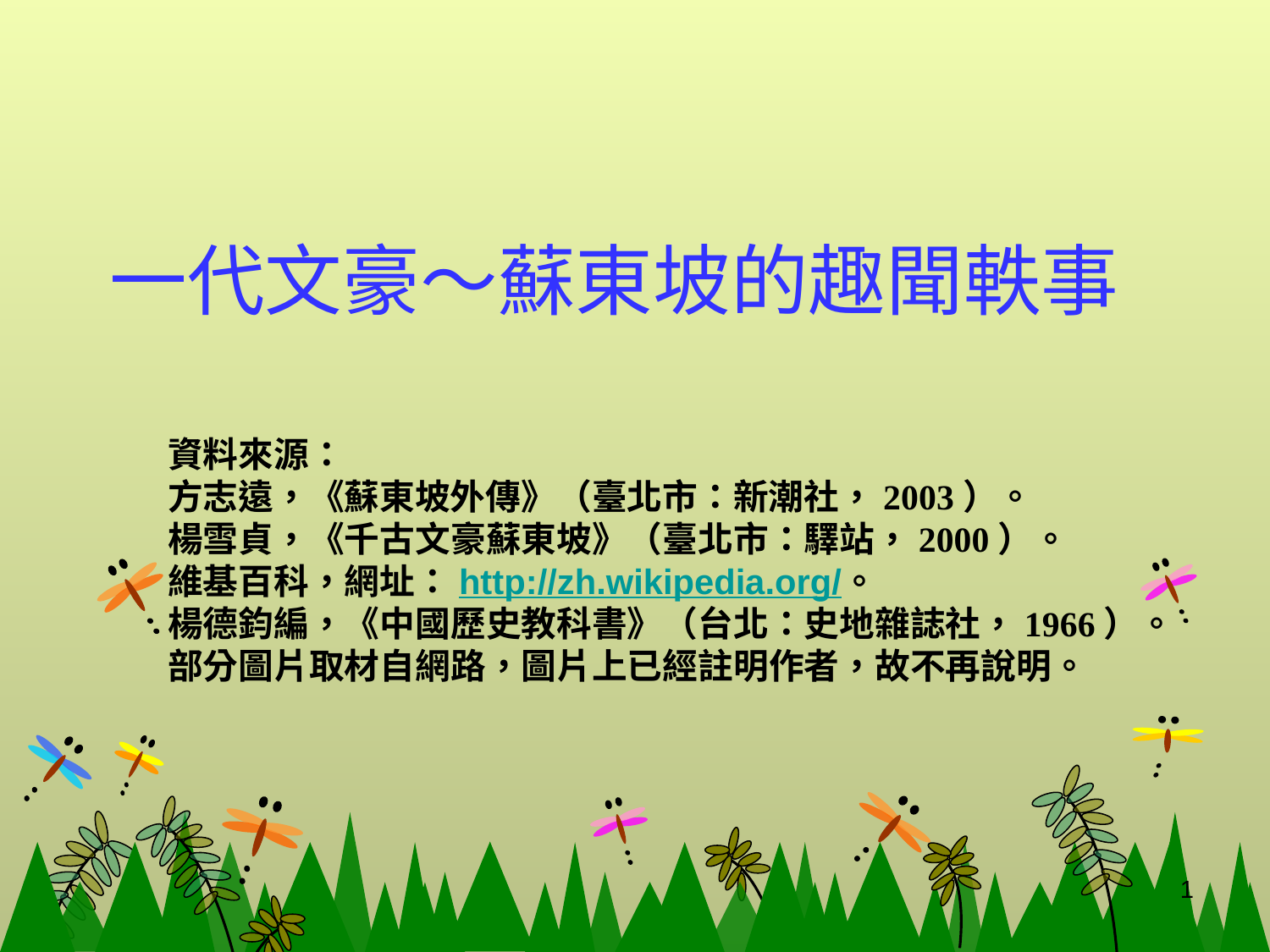

# 一代文豪～蘇東坡的趣聞軼事
資料來源：
方志遠，《蘇東坡外傳》（臺北市：新潮社，2003）。
楊雪貞，《千古文豪蘇東坡》（臺北市：驛站，2000）。
維基百科，網址：http://zh.wikipedia.org/。
楊德鈞編，《中國歷史教科書》（台北：史地雜誌社，1966）。
部分圖片取材自網路，圖片上已經註明作者，故不再說明。
1